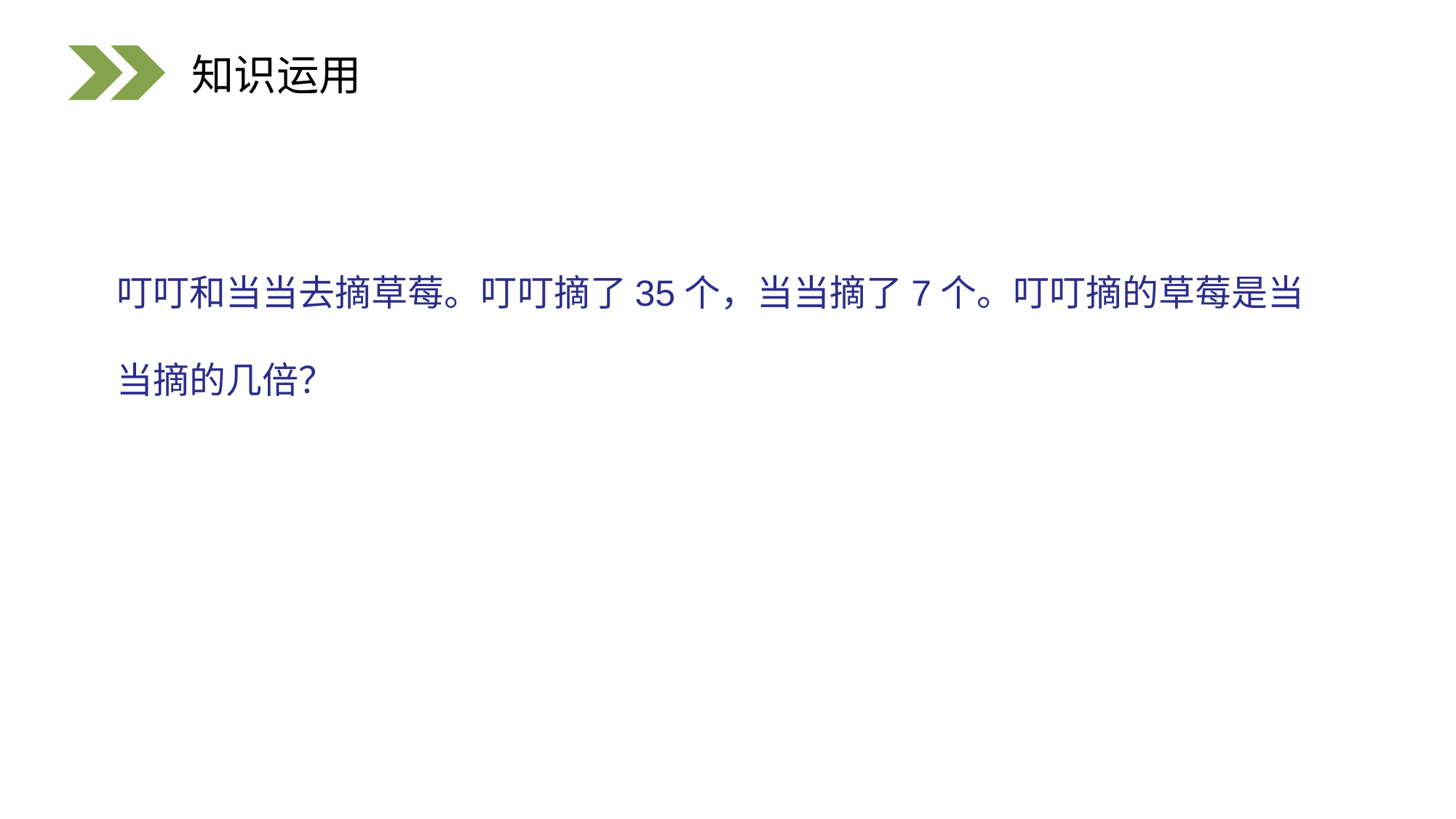

知识运用
叮叮和当当去摘草莓。叮叮摘了35个，当当摘了7个。叮叮摘的草莓是当当摘的几倍？